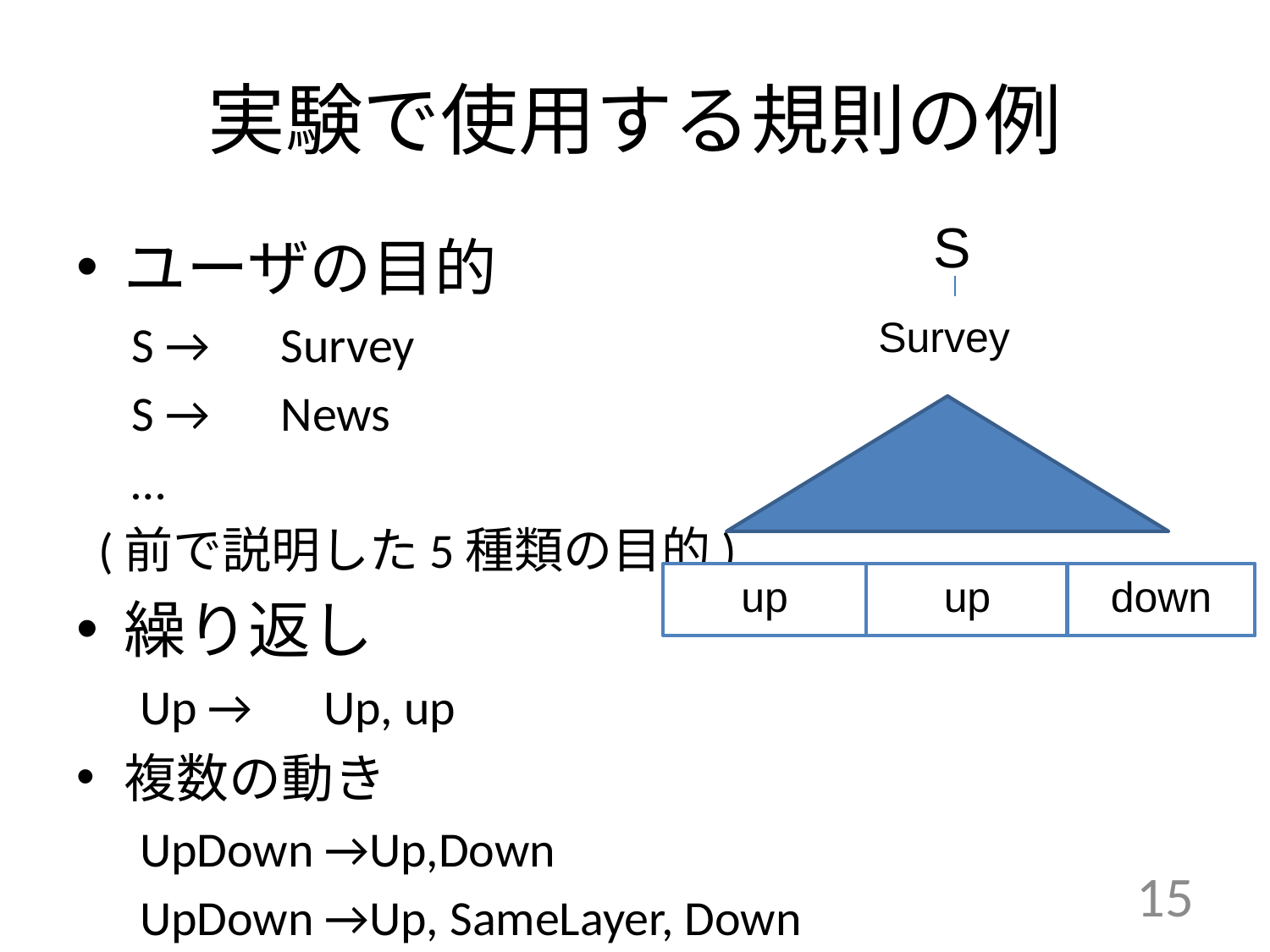

# 実験で使用する規則の例
S
Survey
up
ユーザの目的
S →　Survey
S →　News
…
  (前で説明した5種類の目的)
繰り返し
Up →　Up, up
複数の動き
UpDown →Up,Down
UpDown →Up, SameLayer, Down

up
down
15